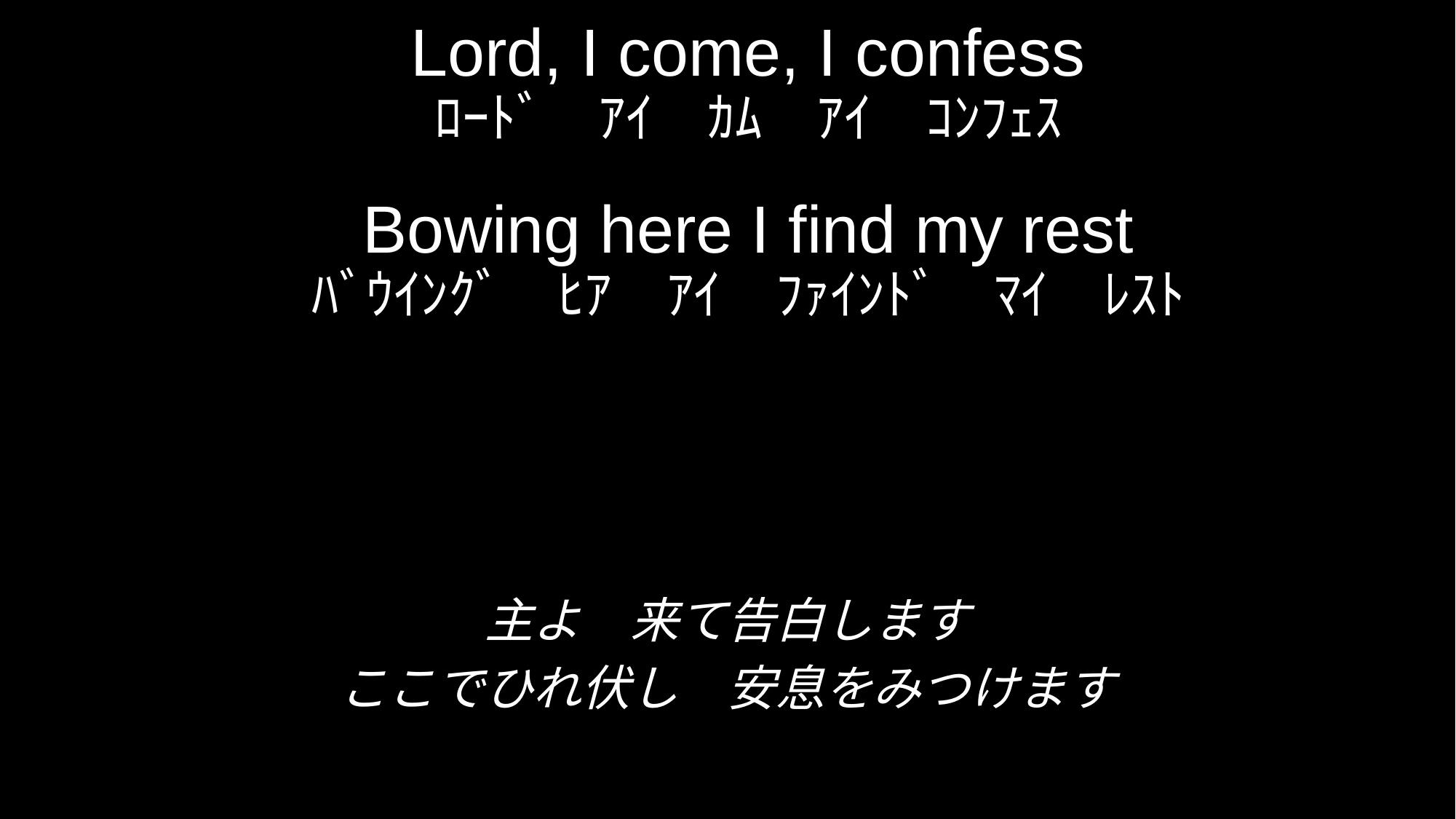

# Lord, I come, I confess ﾛｰﾄﾞ　ｱｲ　ｶﾑ　ｱｲ　ｺﾝﾌｪｽ Bowing here I find my rest ﾊﾞｳｲﾝｸﾞ　ﾋｱ　ｱｲ　ﾌｧｲﾝﾄﾞ　ﾏｲ　ﾚｽﾄ
主よ　来て告白します
ここでひれ伏し　安息をみつけます